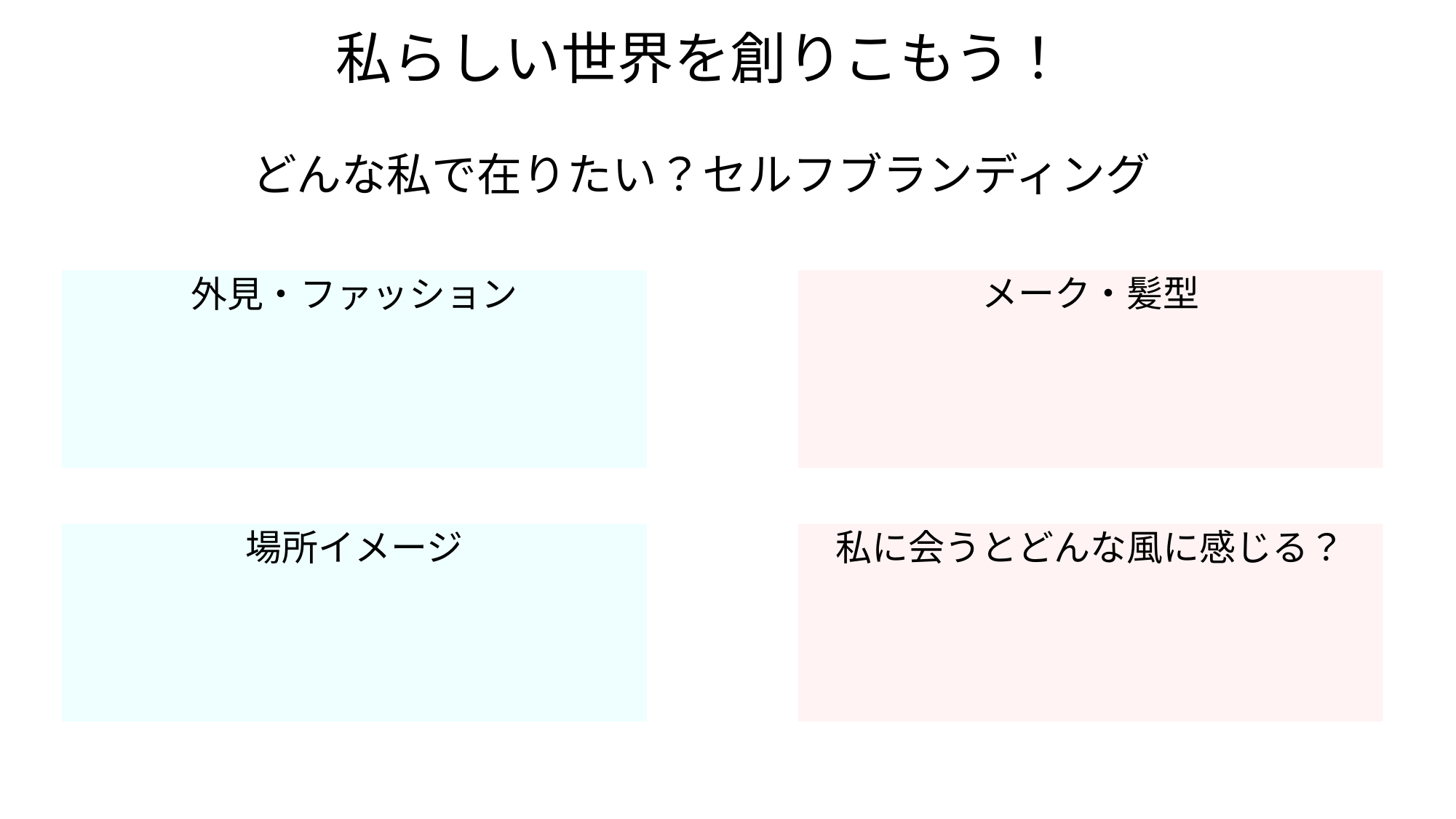

# 私らしい世界を創りこもう！ どんな私で在りたい？セルフブランディング
外見・ファッション
メーク・髪型
場所イメージ
私に会うとどんな風に感じる？